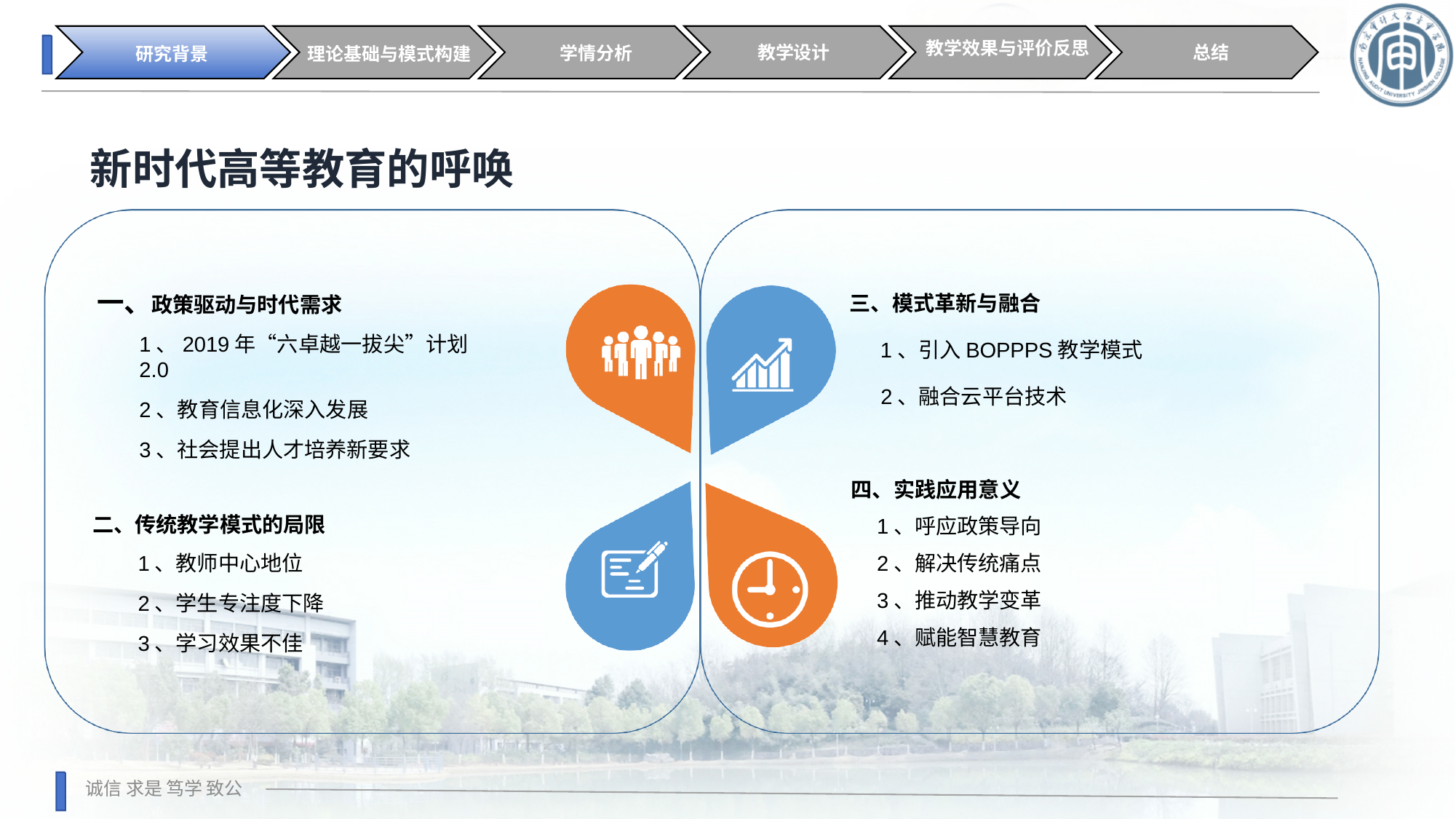

教学效果与评价反思
教学设计
总结
学情分析
研究背景
理论基础与模式构建
新时代高等教育的呼唤

一、政策驱动与时代需求
1、2019年“六卓越一拔尖”计划2.0
2、教育信息化深入发展
3、社会提出人才培养新要求
三、模式革新与融合
     1、引入BOPPPS教学模式
     2、融合云平台技术

四、实践应用意义
    1、呼应政策导向
    2、解决传统痛点
    3、推动教学变革
    4、赋能智慧教育
二、传统教学模式的局限
1、教师中心地位
2、学生专注度下降
3、学习效果不佳